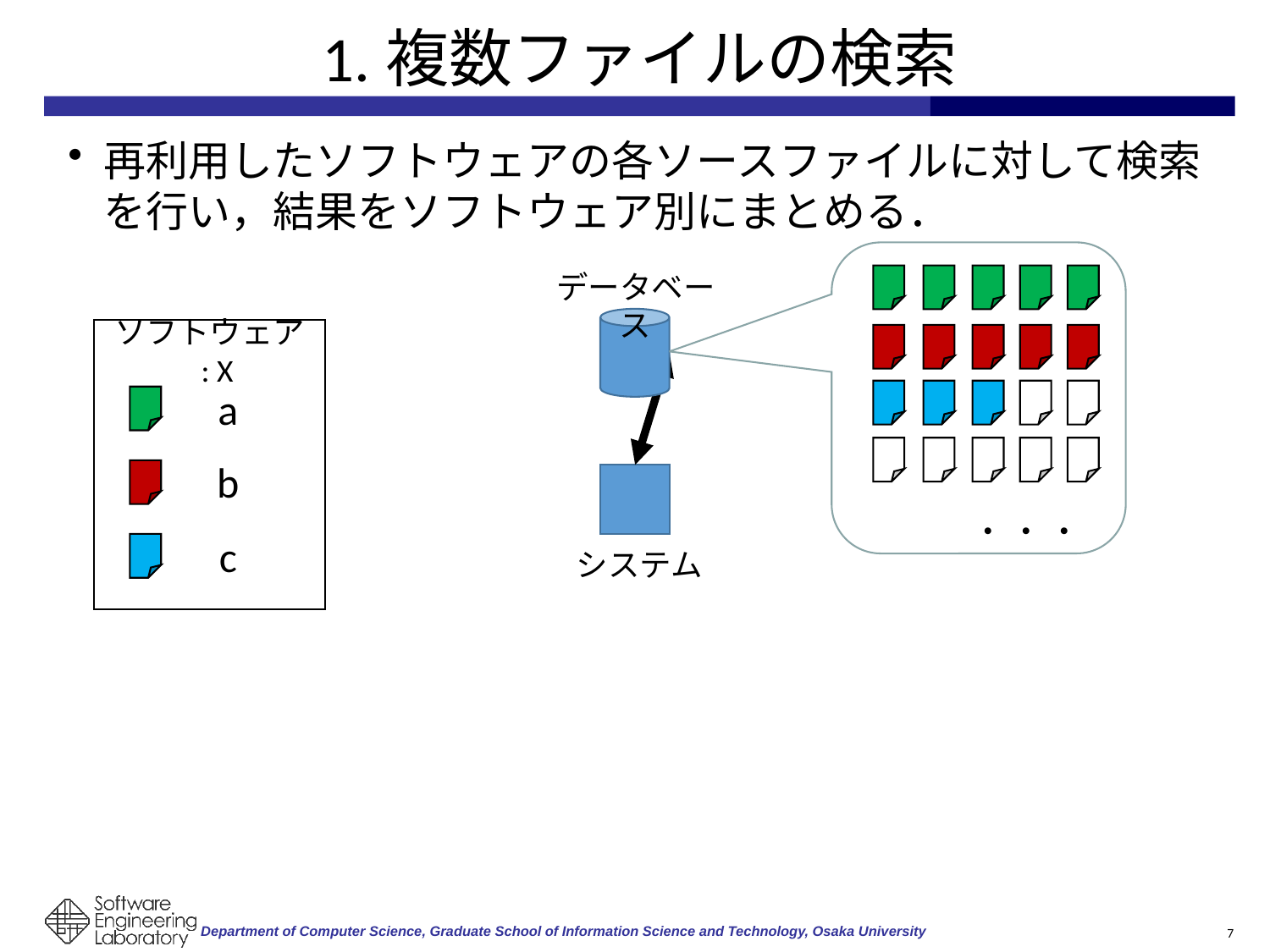

# 1.複数ファイルの検索
再利用したソフトウェアの各ソースファイルに対して検索を行い，結果をソフトウェア別にまとめる．

データベース

ソフトウェア : X

a

b

・・・
c

システム
7